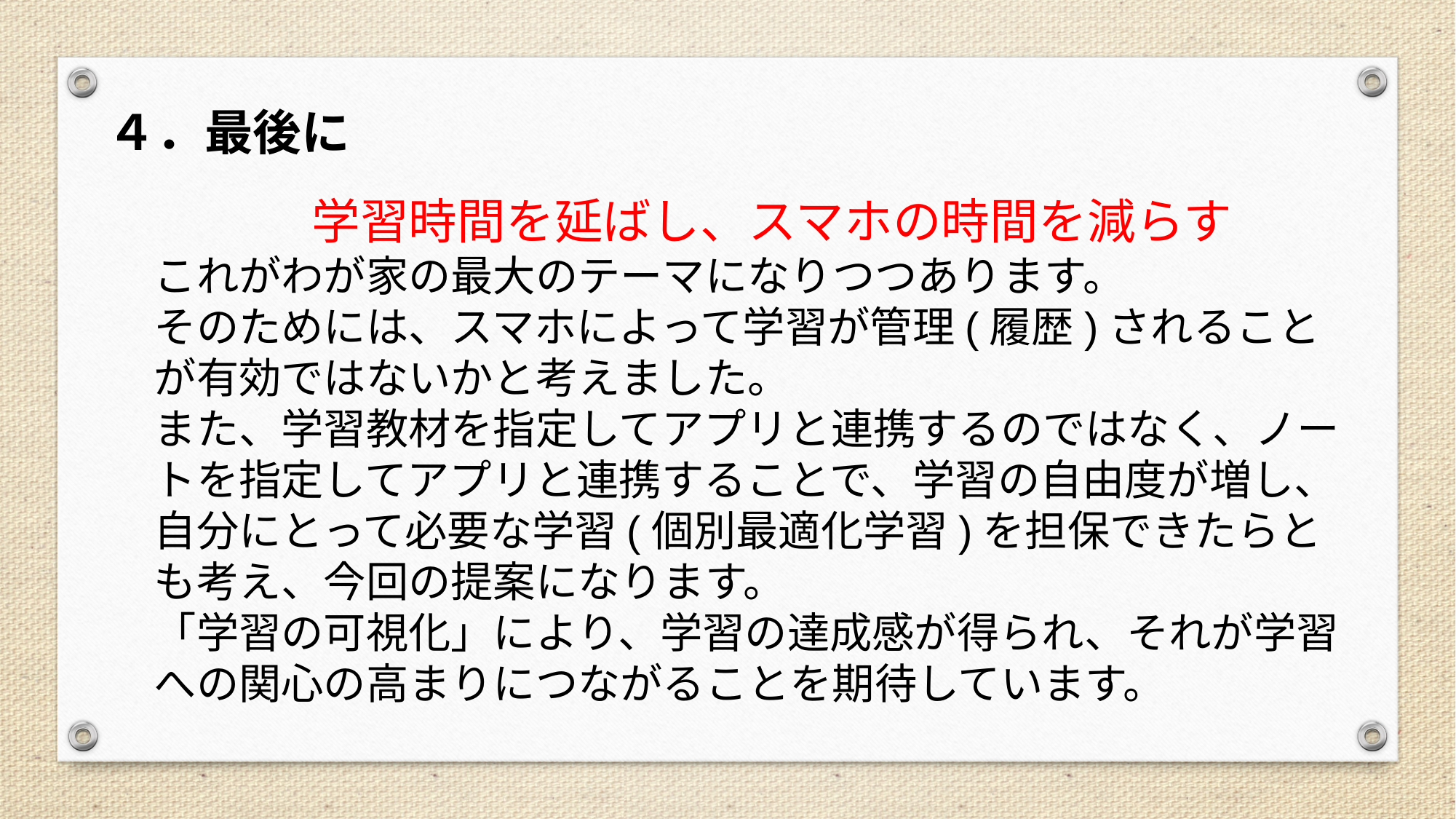

４．最後に
　学習時間を延ばし、スマホの時間を減らす
これがわが家の最大のテーマになりつつあります。
そのためには、スマホによって学習が管理(履歴)されることが有効ではないかと考えました。
また、学習教材を指定してアプリと連携するのではなく、ノートを指定してアプリと連携することで、学習の自由度が増し、自分にとって必要な学習(個別最適化学習)を担保できたらとも考え、今回の提案になります。
「学習の可視化」により、学習の達成感が得られ、それが学習への関心の高まりにつながることを期待しています。